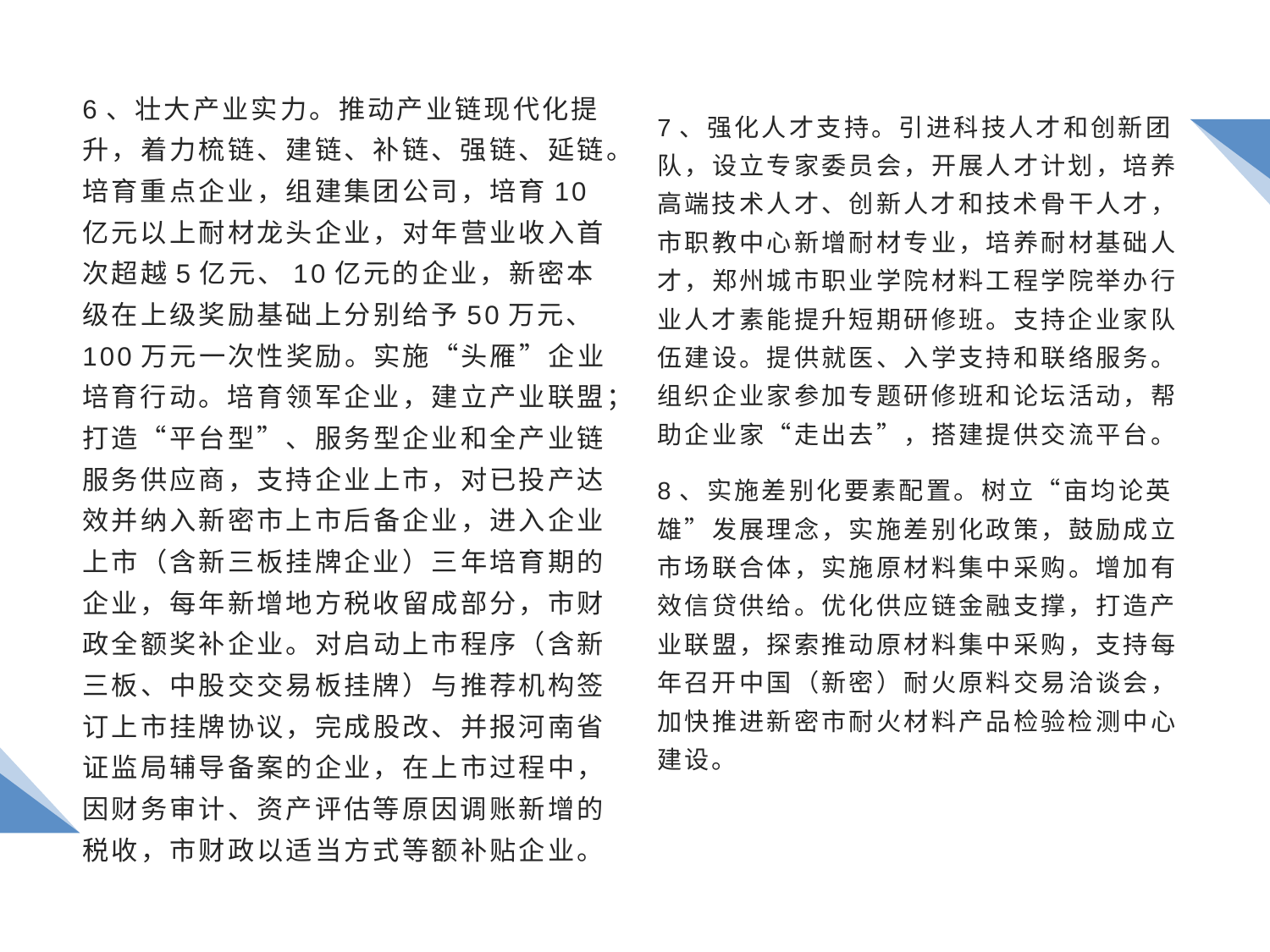

6、壮大产业实力。推动产业链现代化提升，着力梳链、建链、补链、强链、延链。培育重点企业，组建集团公司，培育10亿元以上耐材龙头企业，对年营业收入首次超越5亿元、10亿元的企业，新密本级在上级奖励基础上分别给予50万元、100万元一次性奖励。实施“头雁”企业培育行动。培育领军企业，建立产业联盟；打造“平台型”、服务型企业和全产业链服务供应商，支持企业上市，对已投产达效并纳入新密市上市后备企业，进入企业上市（含新三板挂牌企业）三年培育期的企业，每年新增地方税收留成部分，市财政全额奖补企业。对启动上市程序（含新三板、中股交交易板挂牌）与推荐机构签订上市挂牌协议，完成股改、并报河南省证监局辅导备案的企业，在上市过程中，因财务审计、资产评估等原因调账新增的税收，市财政以适当方式等额补贴企业。
7、强化人才支持。引进科技人才和创新团队，设立专家委员会，开展人才计划，培养高端技术人才、创新人才和技术骨干人才，市职教中心新增耐材专业，培养耐材基础人才，郑州城市职业学院材料工程学院举办行业人才素能提升短期研修班。支持企业家队伍建设。提供就医、入学支持和联络服务。组织企业家参加专题研修班和论坛活动，帮助企业家“走出去”，搭建提供交流平台。
8、实施差别化要素配置。树立“亩均论英雄”发展理念，实施差别化政策，鼓励成立市场联合体，实施原材料集中采购。增加有效信贷供给。优化供应链金融支撑，打造产业联盟，探索推动原材料集中采购，支持每年召开中国（新密）耐火原料交易洽谈会，加快推进新密市耐火材料产品检验检测中心建设。